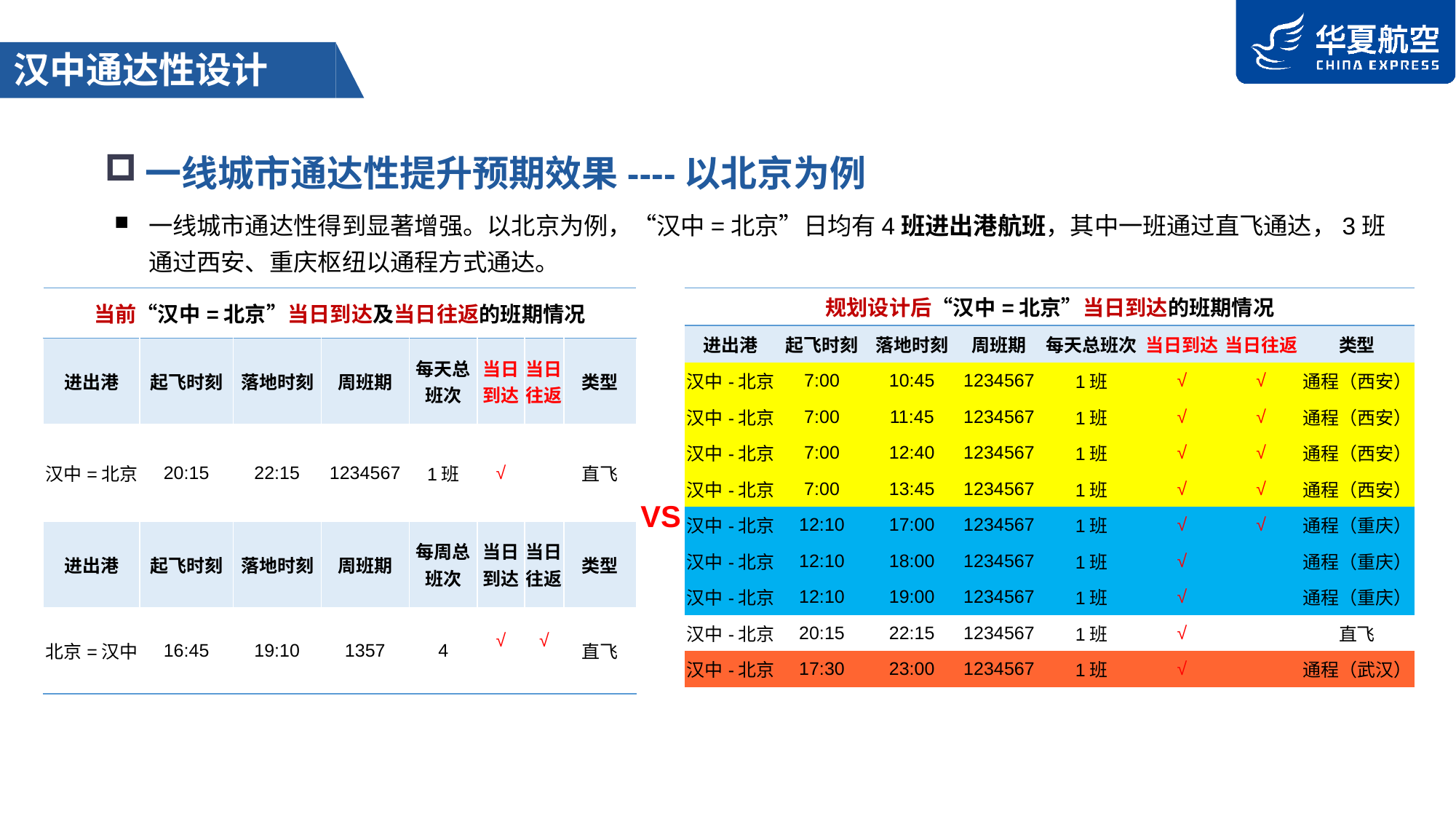

汉中通达性设计
一线城市通达性提升预期效果----以北京为例
一线城市通达性得到显著增强。以北京为例，“汉中=北京”日均有4班进出港航班，其中一班通过直飞通达，3班通过西安、重庆枢纽以通程方式通达。
| 当前“汉中=北京”当日到达及当日往返的班期情况 |  |  |  |  |  |  |  |
| --- | --- | --- | --- | --- | --- | --- | --- |
| 进出港 | 起飞时刻 | 落地时刻 | 周班期 | 每天总班次 | 当日到达 | 当日往返 | 类型 |
| 汉中=北京 | 20:15 | 22:15 | 1234567 | 1班 | √ |  | 直飞 |
| 进出港 | 起飞时刻 | 落地时刻 | 周班期 | 每周总班次 | 当日到达 | 当日往返 | 类型 |
| 北京=汉中 | 16:45 | 19:10 | 1357 | 4 | √ | √ | 直飞 |
| 规划设计后“汉中=北京”当日到达的班期情况 |  |  |  |  |  |  |  |
| --- | --- | --- | --- | --- | --- | --- | --- |
| 进出港 | 起飞时刻 | 落地时刻 | 周班期 | 每天总班次 | 当日到达 | 当日往返 | 类型 |
| 汉中-北京 | 7:00 | 10:45 | 1234567 | 1班 | √ | √ | 通程（西安） |
| 汉中-北京 | 7:00 | 11:45 | 1234567 | 1班 | √ | √ | 通程（西安） |
| 汉中-北京 | 7:00 | 12:40 | 1234567 | 1班 | √ | √ | 通程（西安） |
| 汉中-北京 | 7:00 | 13:45 | 1234567 | 1班 | √ | √ | 通程（西安） |
| 汉中-北京 | 12:10 | 17:00 | 1234567 | 1班 | √ | √ | 通程（重庆） |
| 汉中-北京 | 12:10 | 18:00 | 1234567 | 1班 | √ |  | 通程（重庆） |
| 汉中-北京 | 12:10 | 19:00 | 1234567 | 1班 | √ |  | 通程（重庆） |
| 汉中-北京 | 20:15 | 22:15 | 1234567 | 1班 | √ |  | 直飞 |
| 汉中-北京 | 17:30 | 23:00 | 1234567 | 1班 | √ |  | 通程（武汉） |
VS